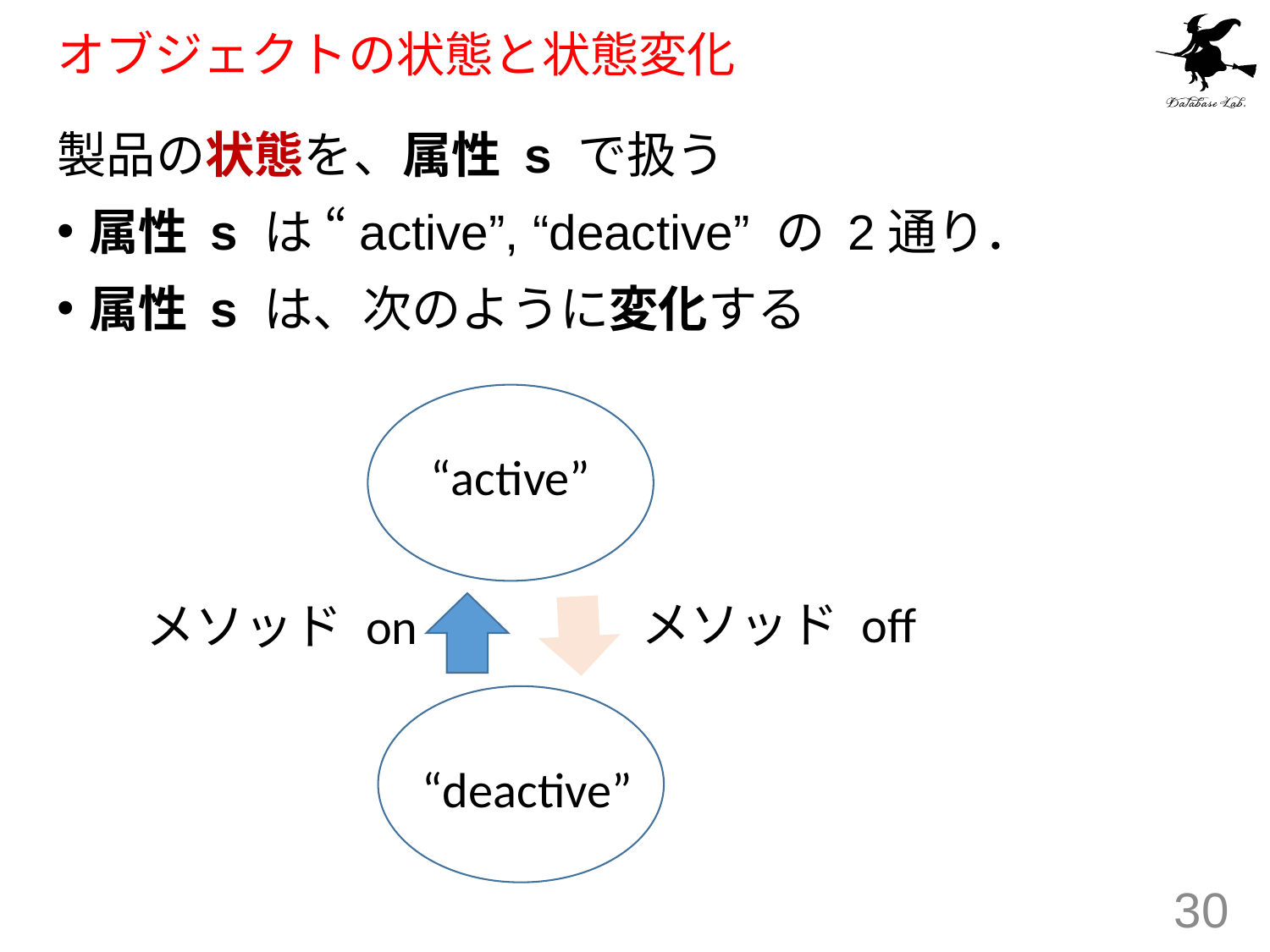

# オブジェクトの状態と状態変化
製品の状態を、属性 s で扱う
属性 s は “active”, “deactive” の 2通り．
属性 s は、次のように変化する

“active”
メソッド off
メソッド on

“deactive”
30